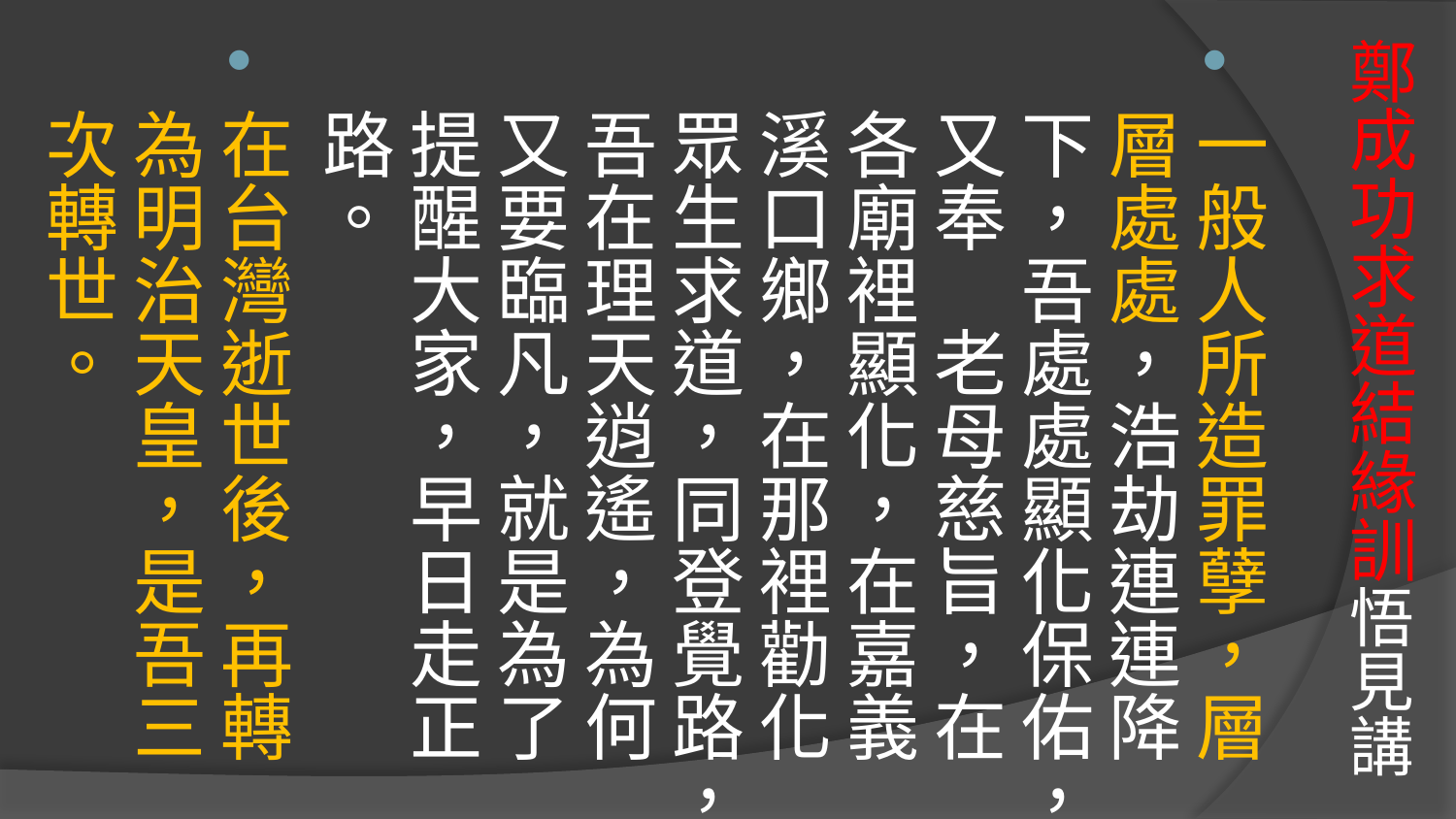

# 鄭成功求道結緣訓悟見講
一般人所造罪孽，層層處處，浩劫連連降下，吾處處顯化保佑，又奉　老母慈旨，在各廟裡顯化，在嘉義溪口鄉，在那裡勸化眾生求道，同登覺路，吾在理天逍遙，為何又要臨凡，就是為了提醒大家，早日走正路。
在台灣逝世後，再轉為明治天皇，是吾三次轉世。